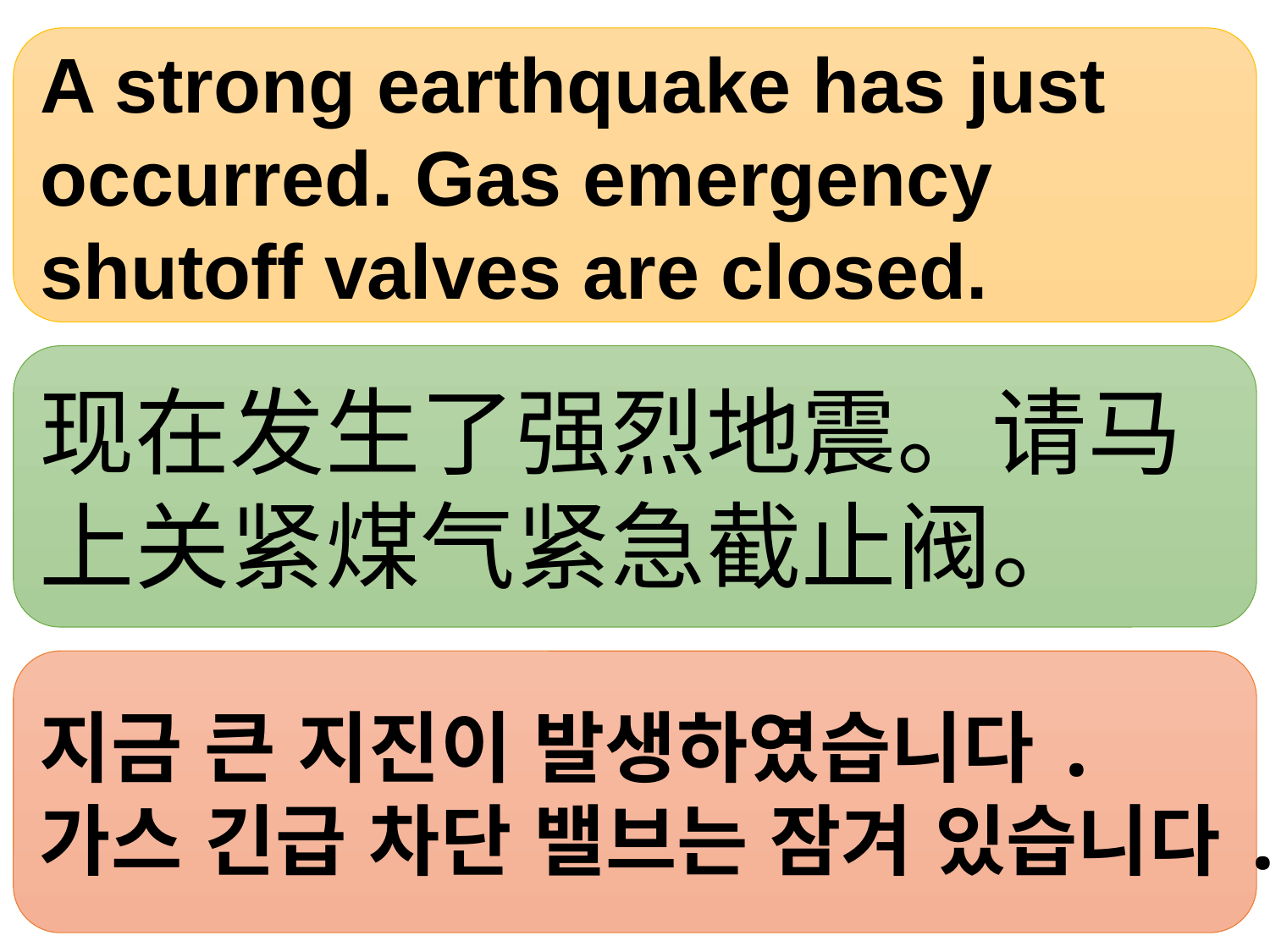

A strong earthquake has just occurred. Gas emergency shutoff valves are closed.
现在发生了强烈地震。请马上关紧煤气紧急截止阀。
지금 큰 지진이 발생하였습니다.가스 긴급 차단 밸브는 잠겨 있습니다.